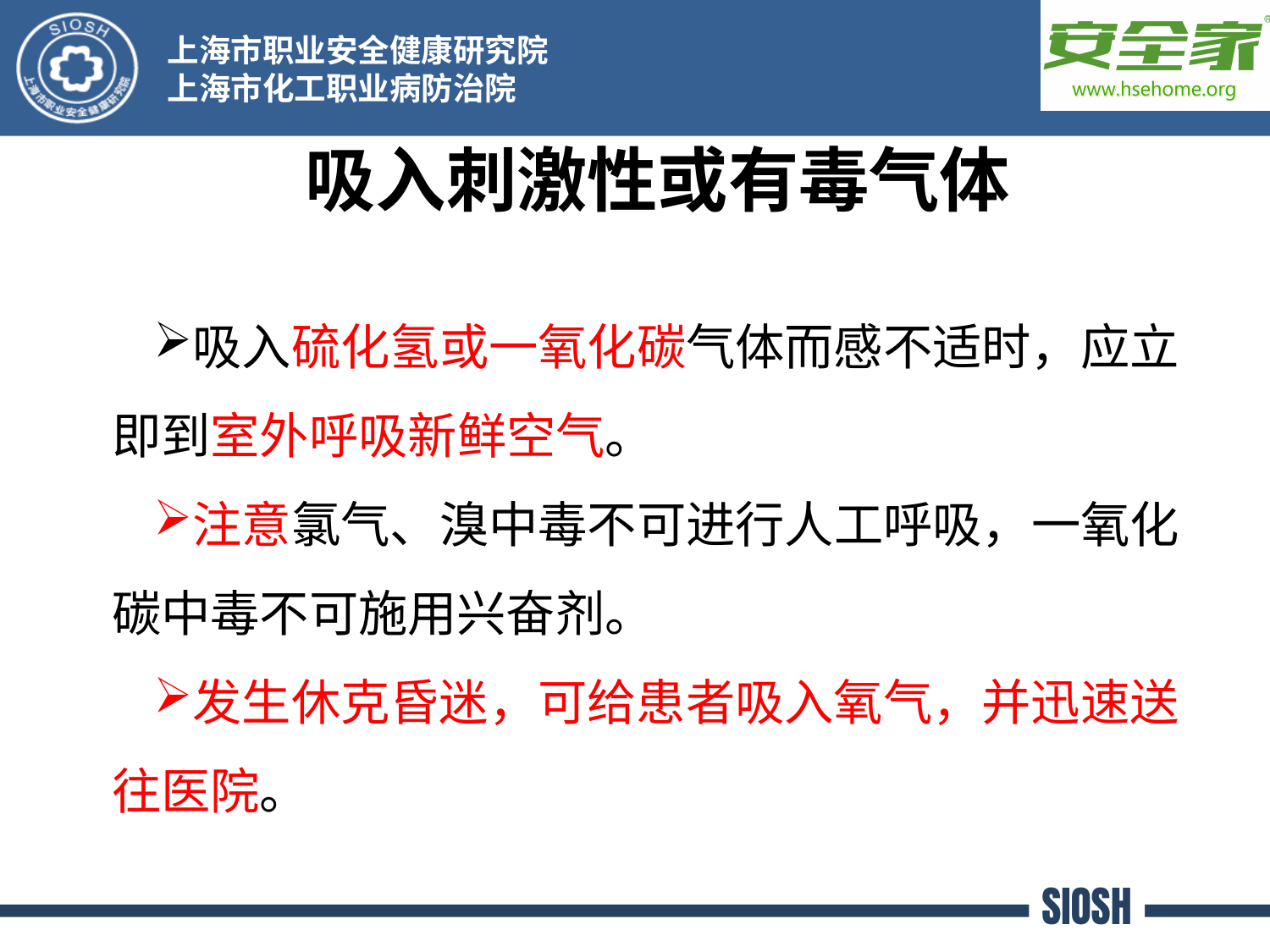

吸入刺激性或有毒气体
吸入硫化氢或一氧化碳气体而感不适时，应立即到室外呼吸新鲜空气。
注意氯气、溴中毒不可进行人工呼吸，一氧化碳中毒不可施用兴奋剂。
发生休克昏迷，可给患者吸入氧气，并迅速送往医院。